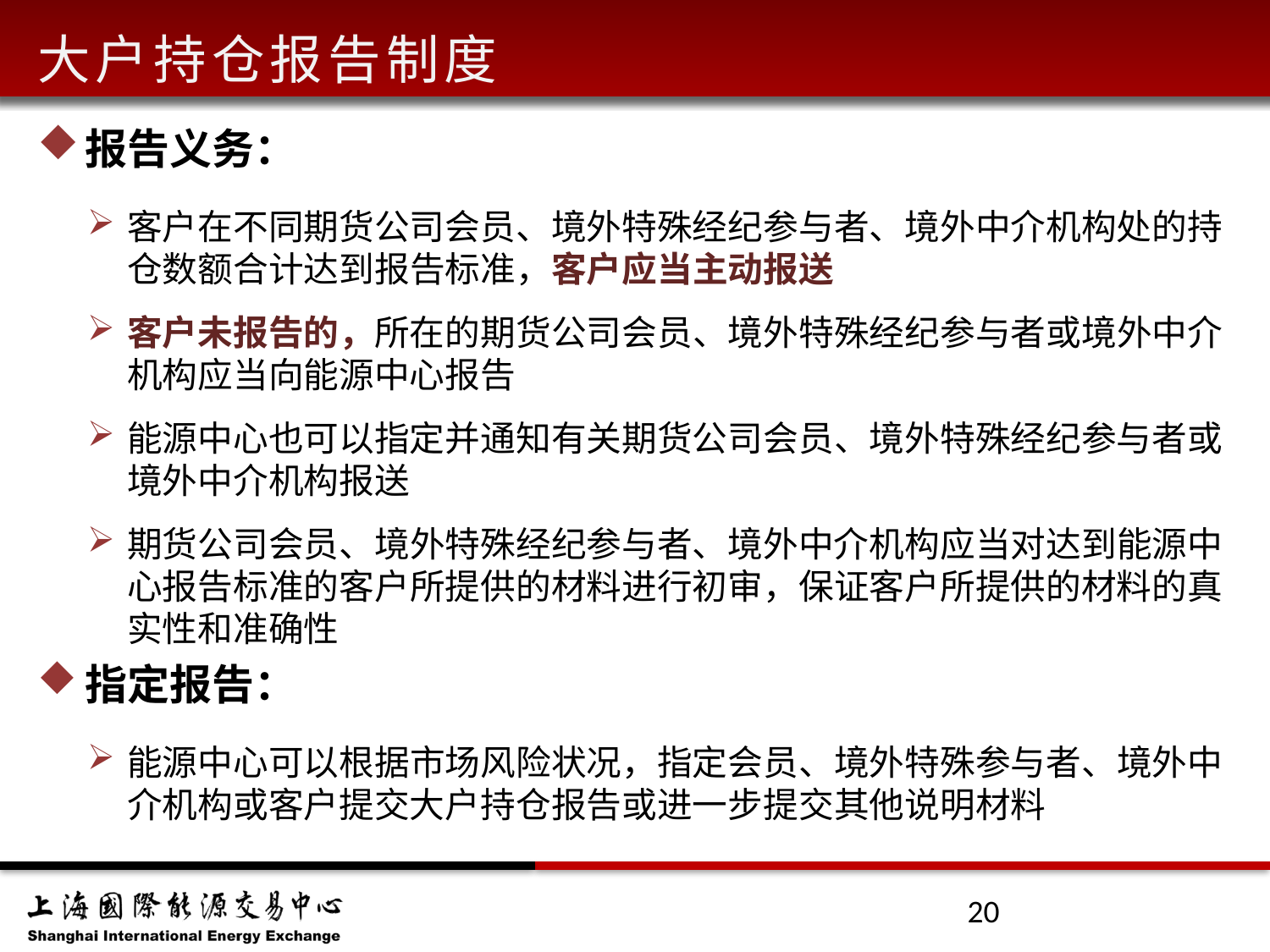

大户持仓报告制度
报告义务：
客户在不同期货公司会员、境外特殊经纪参与者、境外中介机构处的持仓数额合计达到报告标准，客户应当主动报送
客户未报告的，所在的期货公司会员、境外特殊经纪参与者或境外中介机构应当向能源中心报告
能源中心也可以指定并通知有关期货公司会员、境外特殊经纪参与者或境外中介机构报送
期货公司会员、境外特殊经纪参与者、境外中介机构应当对达到能源中心报告标准的客户所提供的材料进行初审，保证客户所提供的材料的真实性和准确性
指定报告：
能源中心可以根据市场风险状况，指定会员、境外特殊参与者、境外中介机构或客户提交大户持仓报告或进一步提交其他说明材料

20